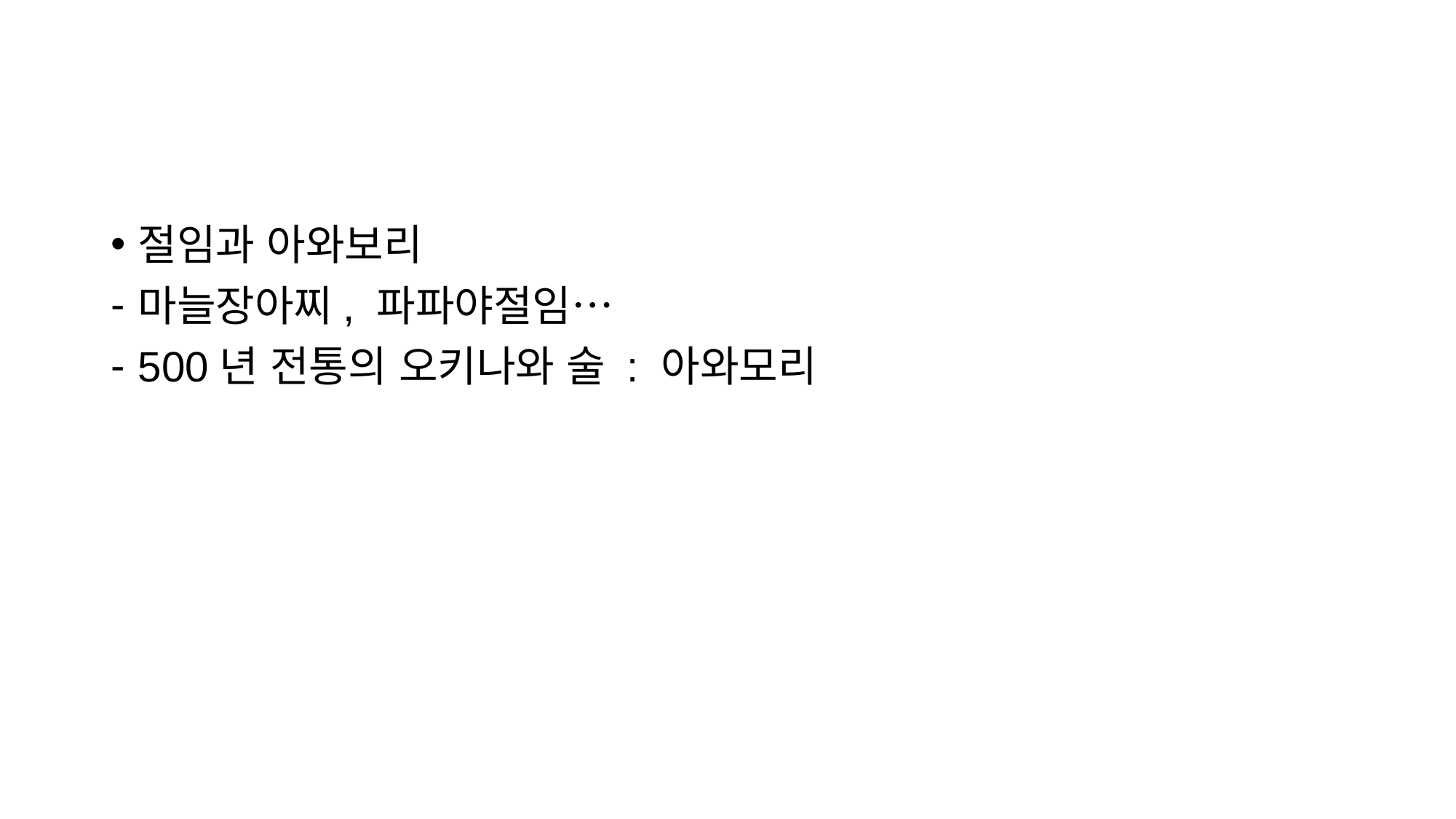

#
절임과 아와보리
마늘장아찌, 파파야절임…
500년 전통의 오키나와 술 : 아와모리